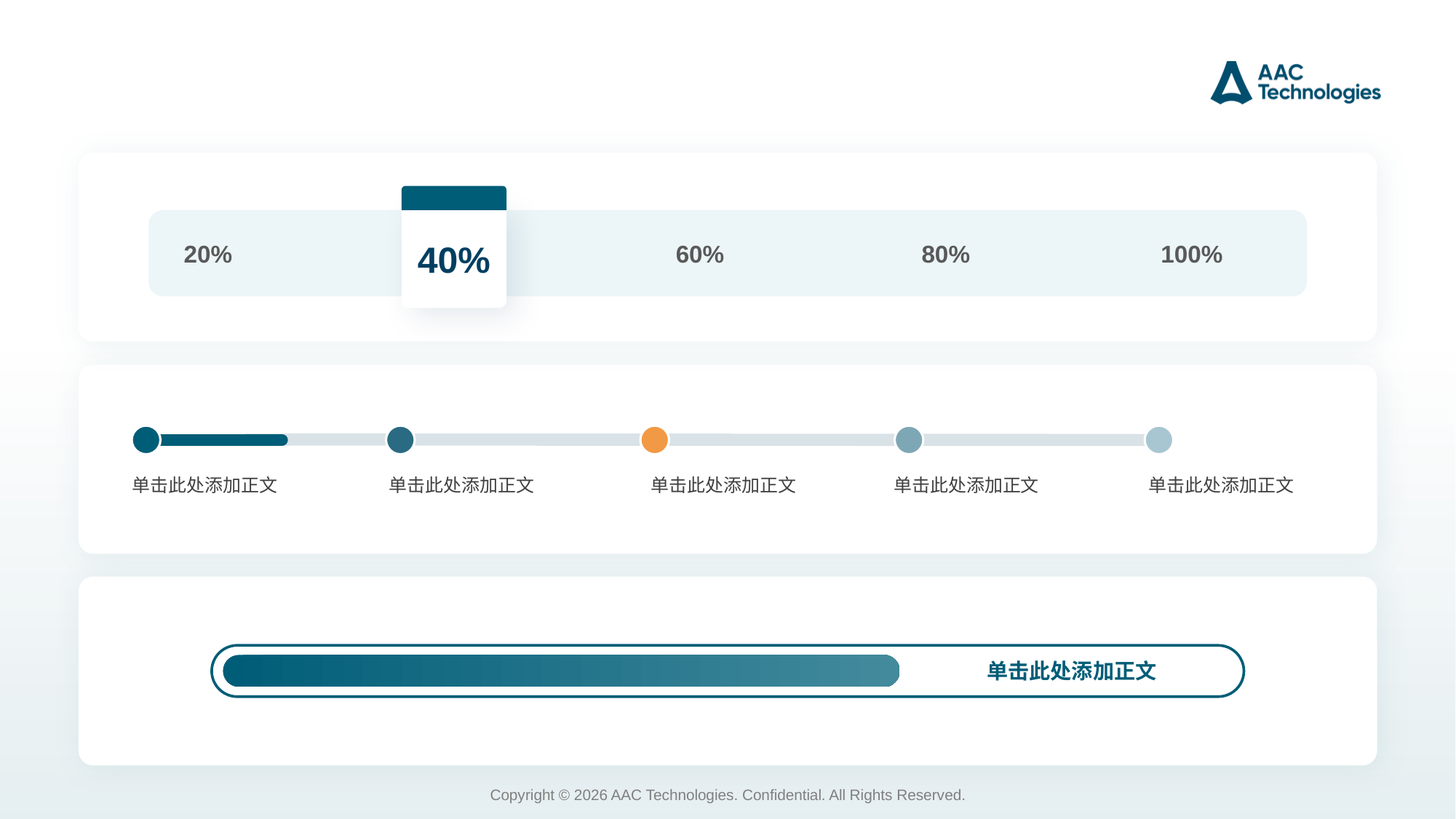

#

40%
20%
60%
80%
100%

单击此处添加正文

单击此处添加正文

单击此处添加正文

单击此处添加正文

单击此处添加正文

单击此处添加正文